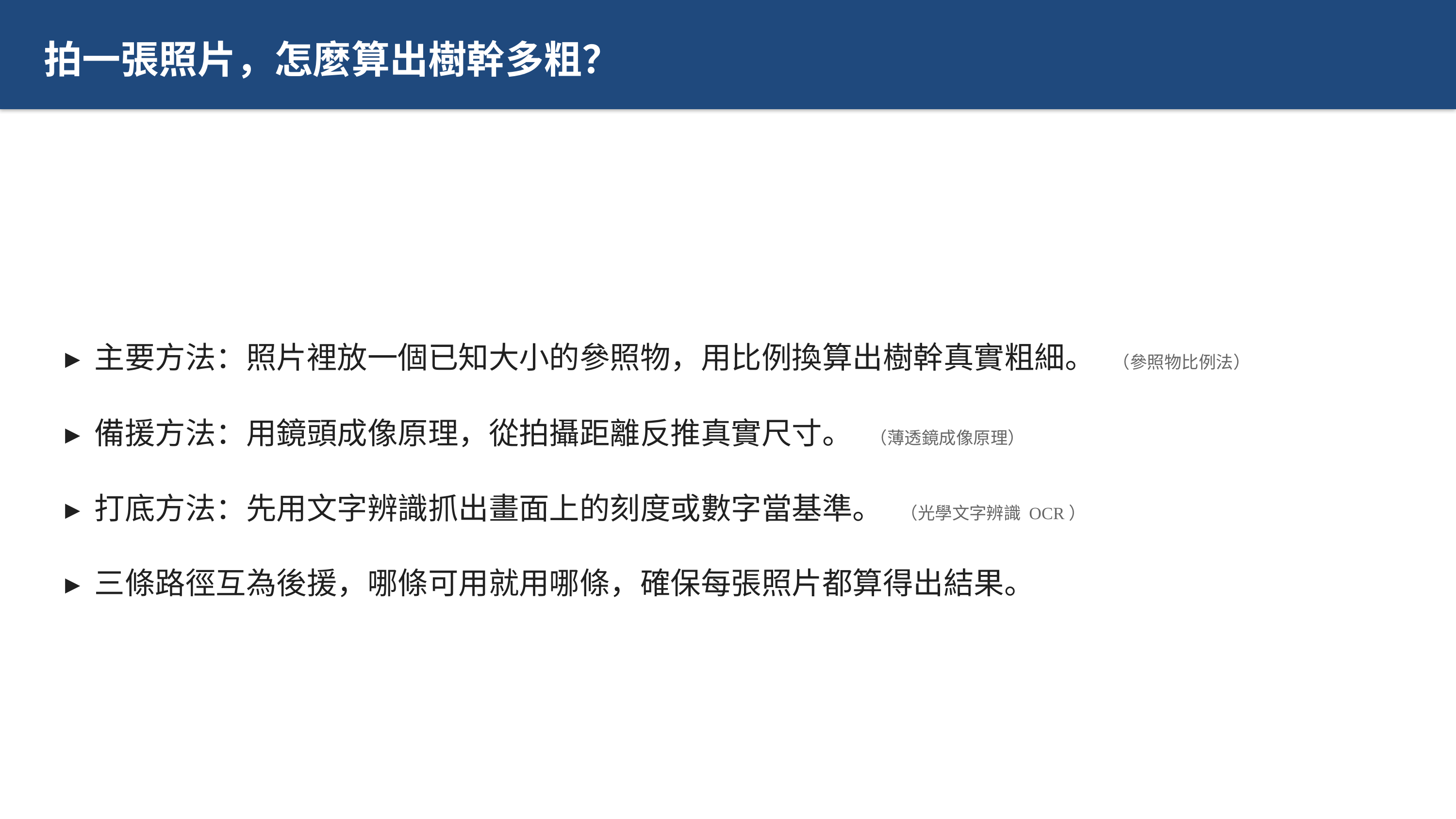

拍一張照片，怎麼算出樹幹多粗？
▸ 主要方法：照片裡放一個已知大小的參照物，用比例換算出樹幹真實粗細。　（參照物比例法）
▸ 備援方法：用鏡頭成像原理，從拍攝距離反推真實尺寸。　（薄透鏡成像原理）
▸ 打底方法：先用文字辨識抓出畫面上的刻度或數字當基準。　（光學文字辨識 OCR）
▸ 三條路徑互為後援，哪條可用就用哪條，確保每張照片都算得出結果。